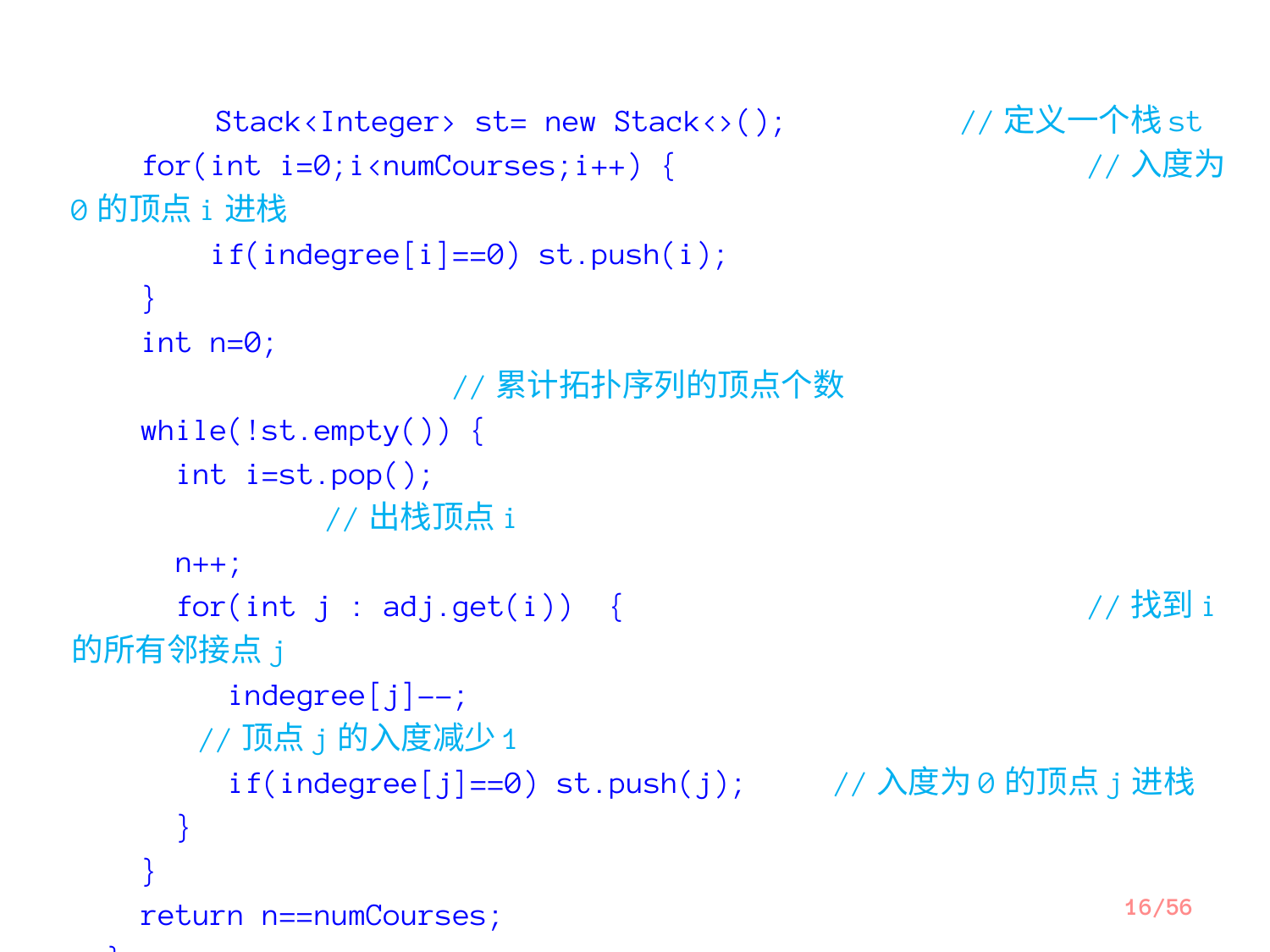

Stack<Integer> st= new Stack<>();  		//定义一个栈st
    for(int i=0;i<numCourses;i++) {  			//入度为0的顶点i进栈
        if(indegree[i]==0) st.push(i);
    }
    int n=0;   										//累计拓扑序列的顶点个数
    while(!st.empty()) {
      int i=st.pop(); 								//出栈顶点i
      n++;
      for(int j : adj.get(i))  {				//找到i的所有邻接点j
         indegree[j]--;  							//顶点j的入度减少1
         if(indegree[j]==0) st.push(j);  	//入度为0的顶点j进栈
      }
    }
    return n==numCourses;
  }
}
16/56